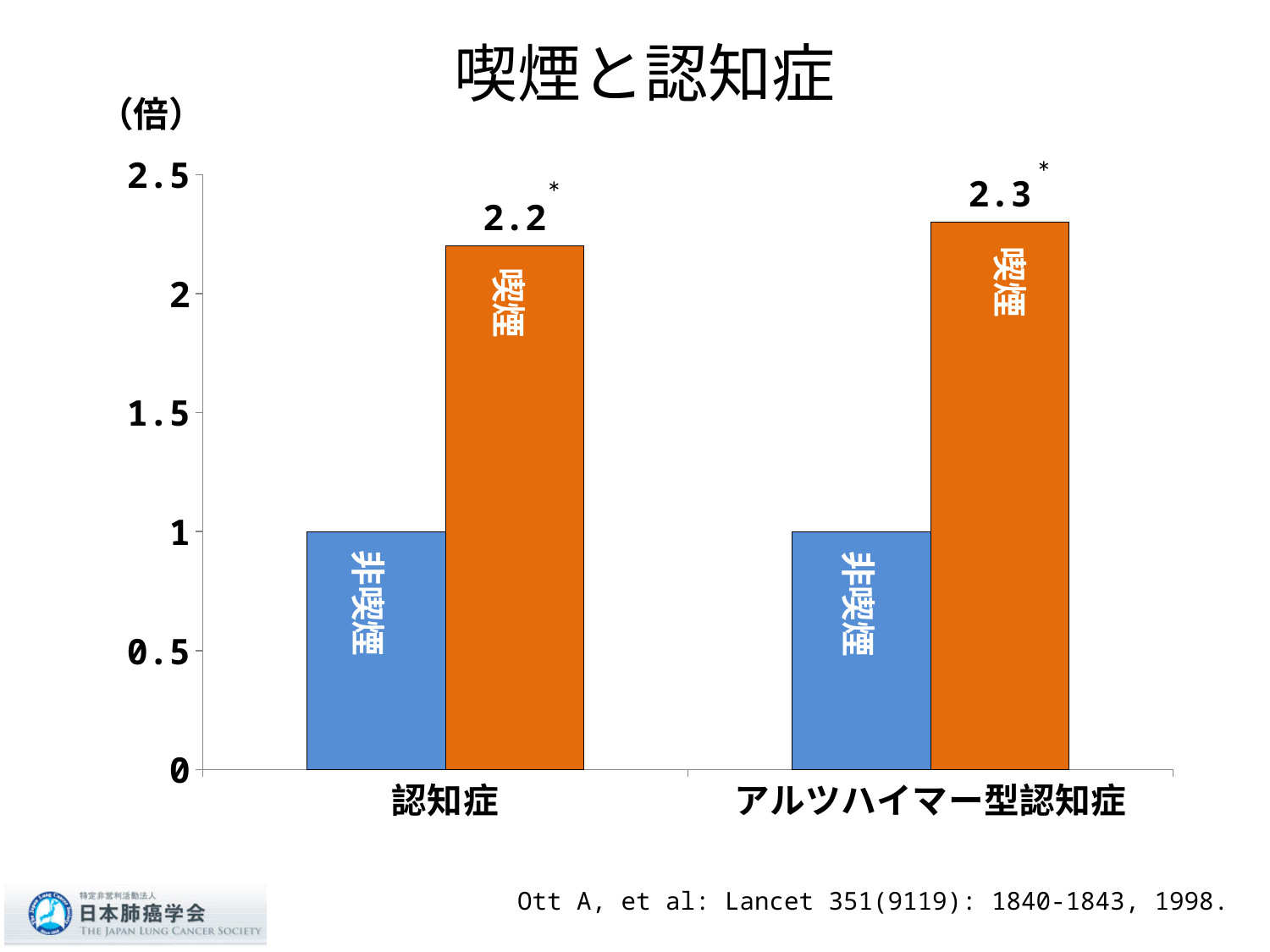

# 喫煙と認知症
（倍）

### Chart

| Category | 認知症 | アルツハイマー型認知症 |
|---|---|---|
| 認知症 | 1.0 | 2.2 |
| アルツハイマー型認知症 | 1.0 | 2.3 |
*
*
喫煙
喫煙
非喫煙
非喫煙
Ott A, et al: Lancet 351(9119): 1840-1843, 1998.